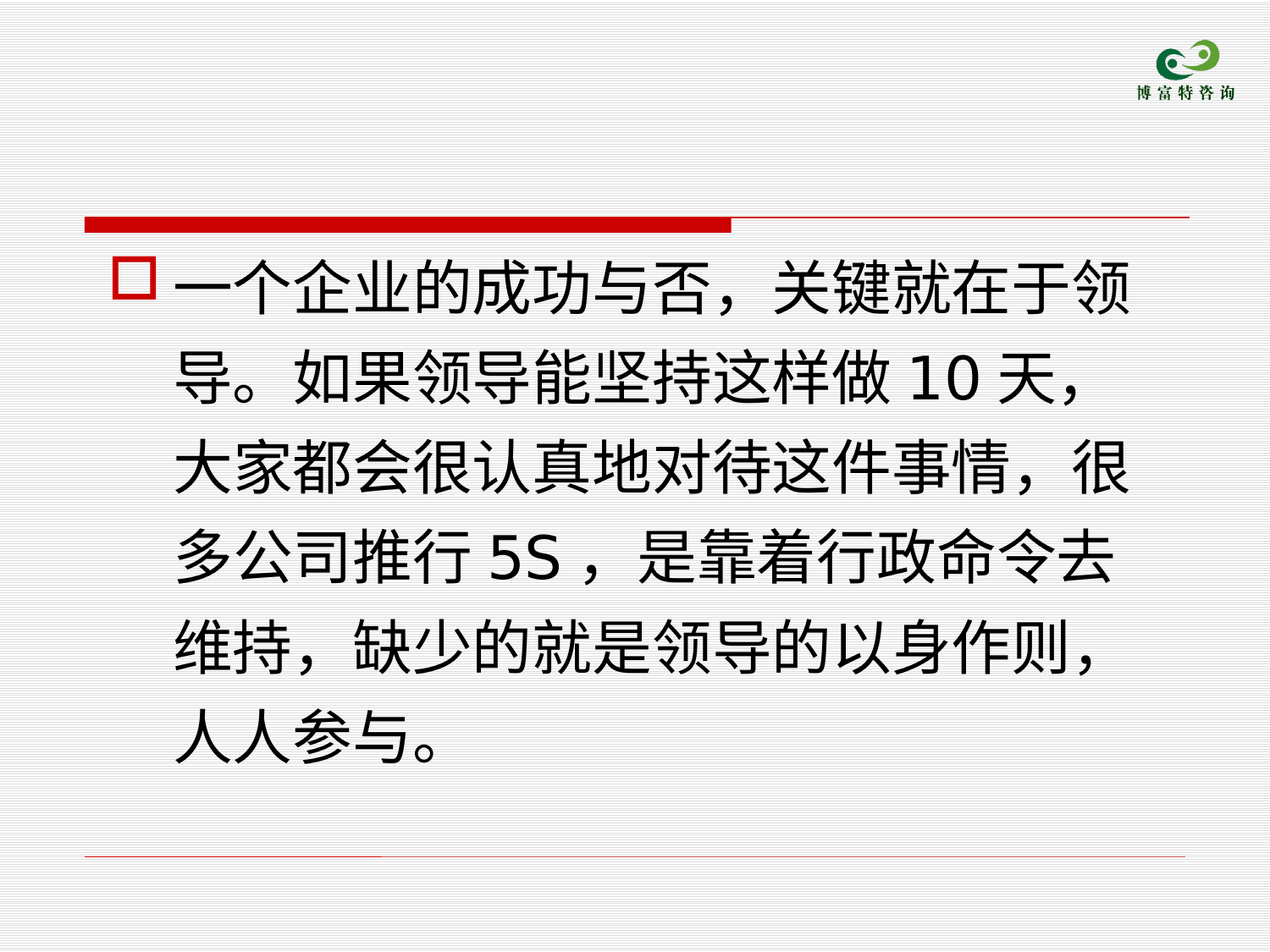

一个企业的成功与否，关键就在于领导。如果领导能坚持这样做10天，大家都会很认真地对待这件事情，很多公司推行5S，是靠着行政命令去维持，缺少的就是领导的以身作则，人人参与。
183